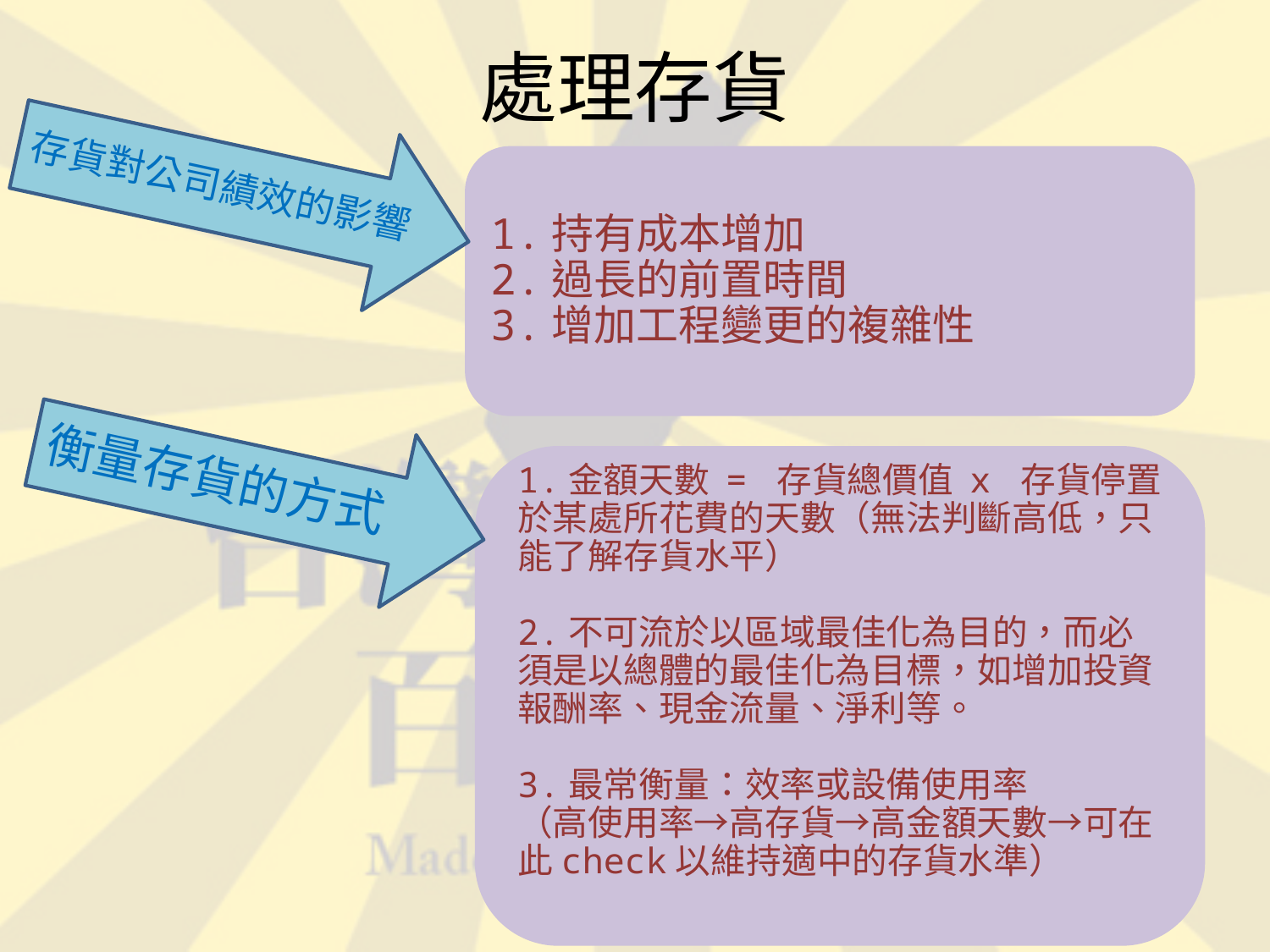

# 處理存貨
存貨對公司績效的影響
1.持有成本增加
2.過長的前置時間
3.增加工程變更的複雜性
衡量存貨的方式

1.金額天數 = 存貨總價值 x 存貨停置於某處所花費的天數（無法判斷高低，只能了解存貨水平）

2.不可流於以區域最佳化為目的，而必須是以總體的最佳化為目標，如增加投資報酬率、現金流量、淨利等。

3.最常衡量：效率或設備使用率
（高使用率→高存貨→高金額天數→可在此check以維持適中的存貨水準）